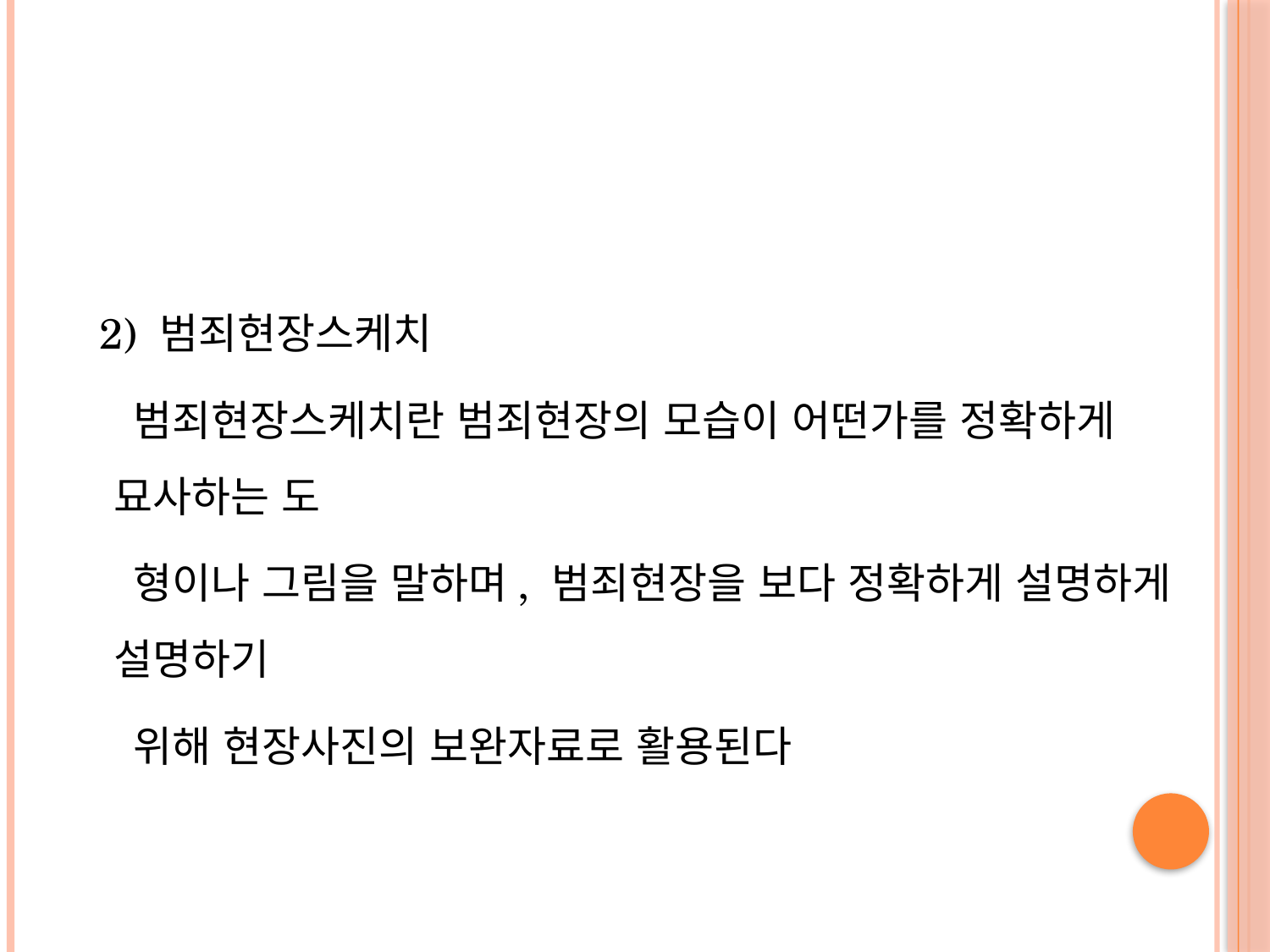

#

  2) 범죄현장스케치
    범죄현장스케치란 범죄현장의 모습이 어떤가를 정확하게 묘사하는 도
    형이나 그림을 말하며, 범죄현장을 보다 정확하게 설명하게 설명하기
    위해 현장사진의 보완자료로 활용된다